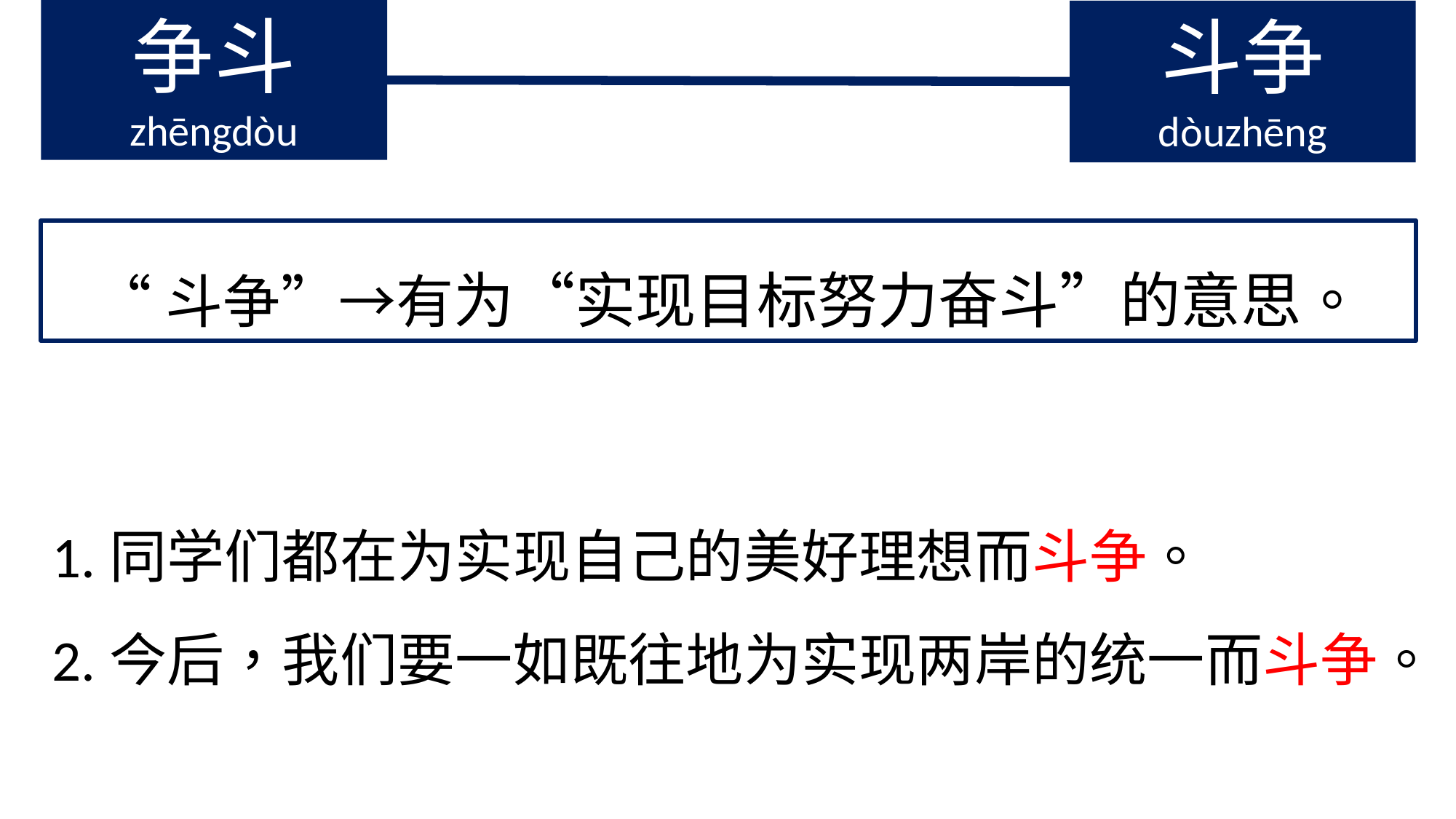

争斗
zhēngdòu
斗争
dòuzhēng

“斗争”→有为“实现目标努力奋斗”的意思。
1.同学们都在为实现自己的美好理想而斗争。
2.今后，我们要一如既往地为实现两岸的统一而斗争。